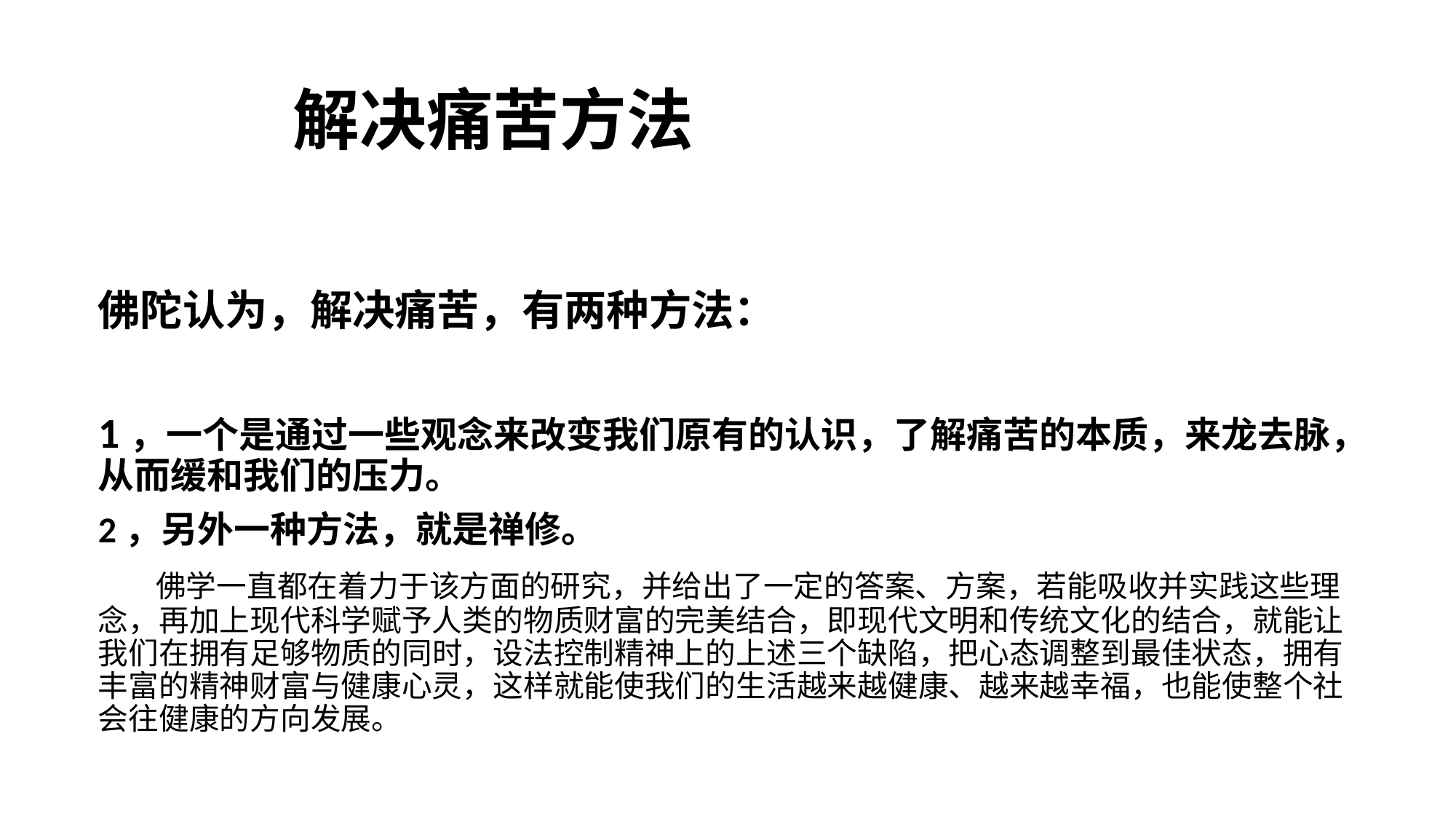

# 解决痛苦方法

佛陀认为，解决痛苦，有两种方法：

1，一个是通过一些观念来改变我们原有的认识，了解痛苦的本质，来龙去脉，从而缓和我们的压力。
2，另外一种方法，就是禅修。
      佛学一直都在着力于该方面的研究，并给出了一定的答案、方案，若能吸收并实践这些理念，再加上现代科学赋予人类的物质财富的完美结合，即现代文明和传统文化的结合，就能让我们在拥有足够物质的同时，设法控制精神上的上述三个缺陷，把心态调整到最佳状态，拥有丰富的精神财富与健康心灵，这样就能使我们的生活越来越健康、越来越幸福，也能使整个社会往健康的方向发展。